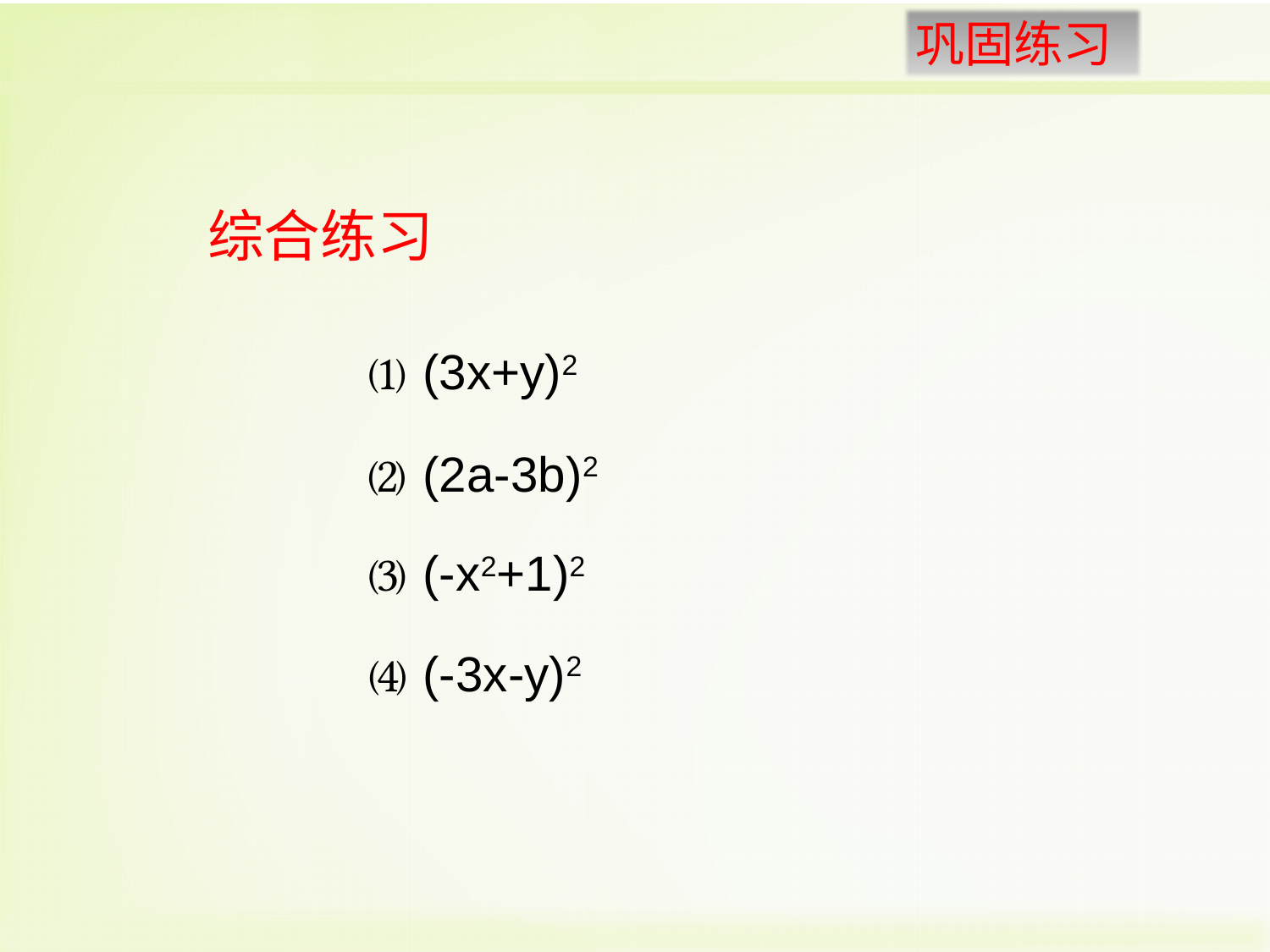

综合练习
⑴ (3x+y)2
⑵ (2a-3b)2
⑶ (-x2+1)2
⑷ (-3x-y)2